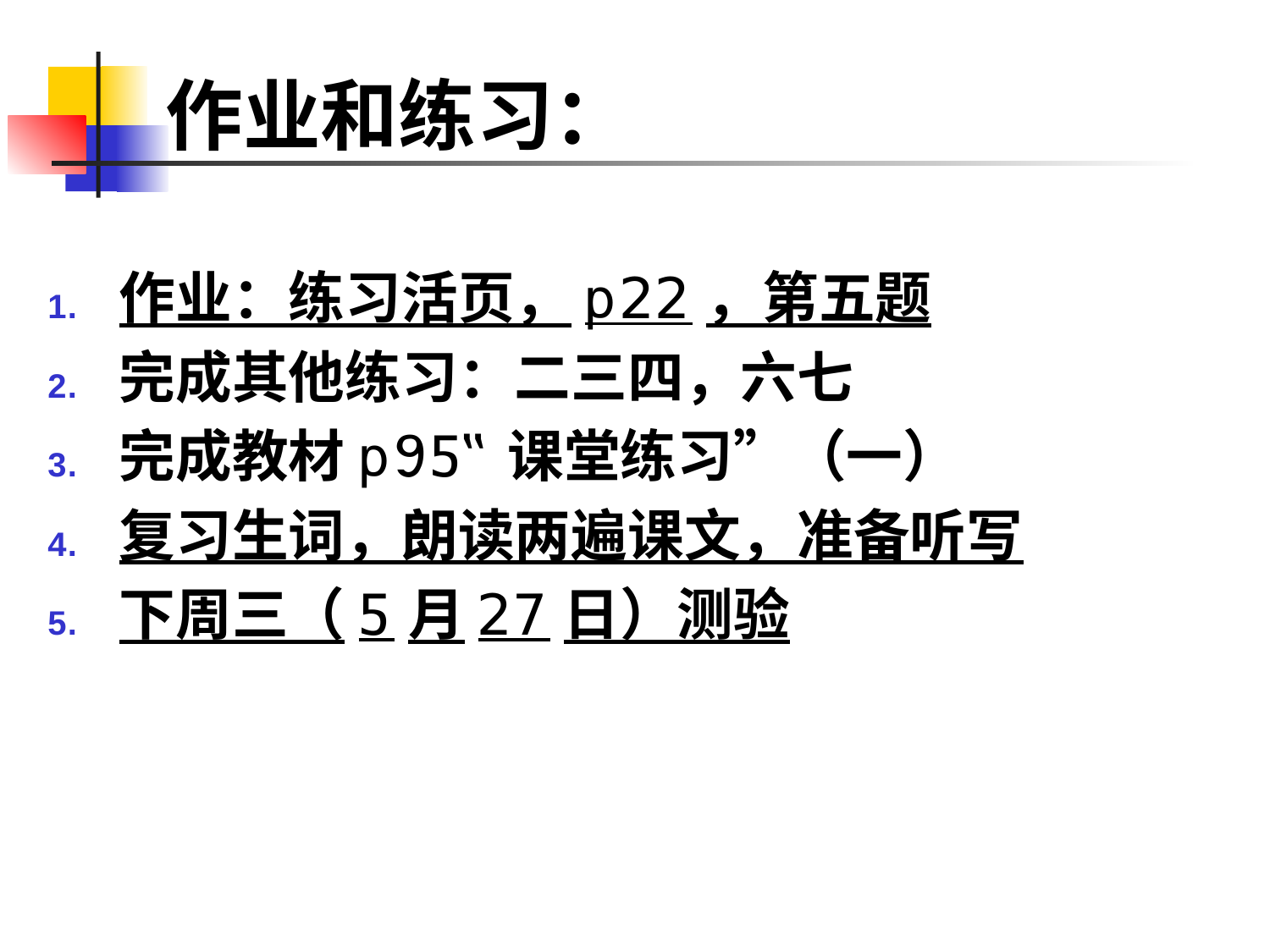

# 作业和练习：
作业：练习活页，p22，第五题
完成其他练习：二三四，六七
完成教材p95“课堂练习”（一）
复习生词，朗读两遍课文，准备听写
下周三（5月27日）测验